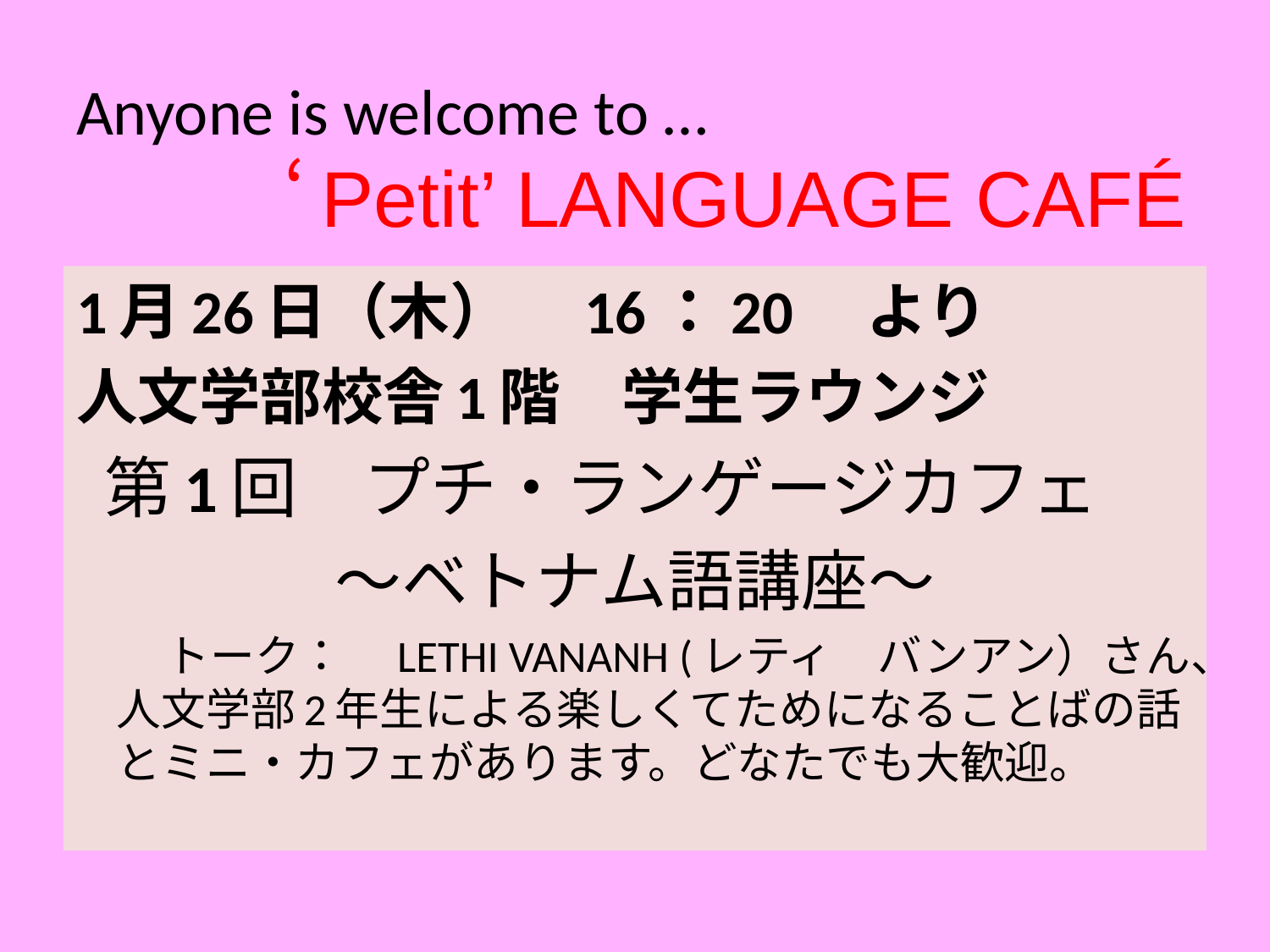

# Anyone is welcome to …　 　　　‘Petit’ LANGUAGE CAFÉ
1月26日（木）　16：20　より
人文学部校舎1階　学生ラウンジ
第1回　プチ・ランゲージカフェ
～ベトナム語講座～
　　トーク：　LETHI VANANH (レティ　バンアン）さん、人文学部2年生による楽しくてためになることばの話とミニ・カフェがあります。どなたでも大歓迎。